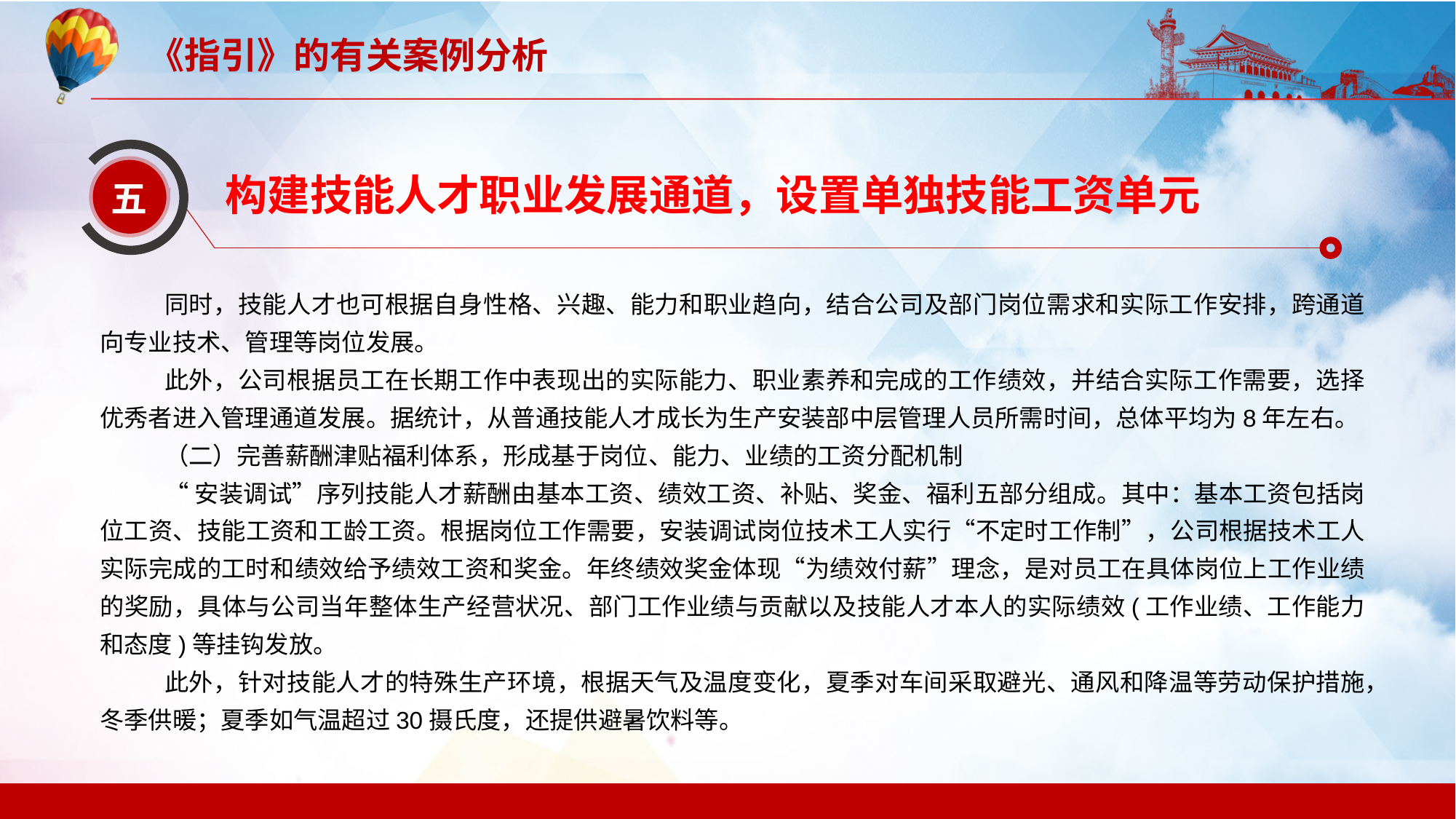

构建技能人才职业发展通道，设置单独技能工资单元
五

同时，技能人才也可根据自身性格、兴趣、能力和职业趋向，结合公司及部门岗位需求和实际工作安排，跨通道向专业技术、管理等岗位发展。
此外，公司根据员工在长期工作中表现出的实际能力、职业素养和完成的工作绩效，并结合实际工作需要，选择优秀者进入管理通道发展。据统计，从普通技能人才成长为生产安装部中层管理人员所需时间，总体平均为8年左右。
（二）完善薪酬津贴福利体系，形成基于岗位、能力、业绩的工资分配机制
“安装调试”序列技能人才薪酬由基本工资、绩效工资、补贴、奖金、福利五部分组成。其中：基本工资包括岗位工资、技能工资和工龄工资。根据岗位工作需要，安装调试岗位技术工人实行“不定时工作制”，公司根据技术工人实际完成的工时和绩效给予绩效工资和奖金。年终绩效奖金体现“为绩效付薪”理念，是对员工在具体岗位上工作业绩的奖励，具体与公司当年整体生产经营状况、部门工作业绩与贡献以及技能人才本人的实际绩效(工作业绩、工作能力和态度)等挂钩发放。
此外，针对技能人才的特殊生产环境，根据天气及温度变化，夏季对车间采取避光、通风和降温等劳动保护措施，冬季供暖；夏季如气温超过30摄氏度，还提供避暑饮料等。